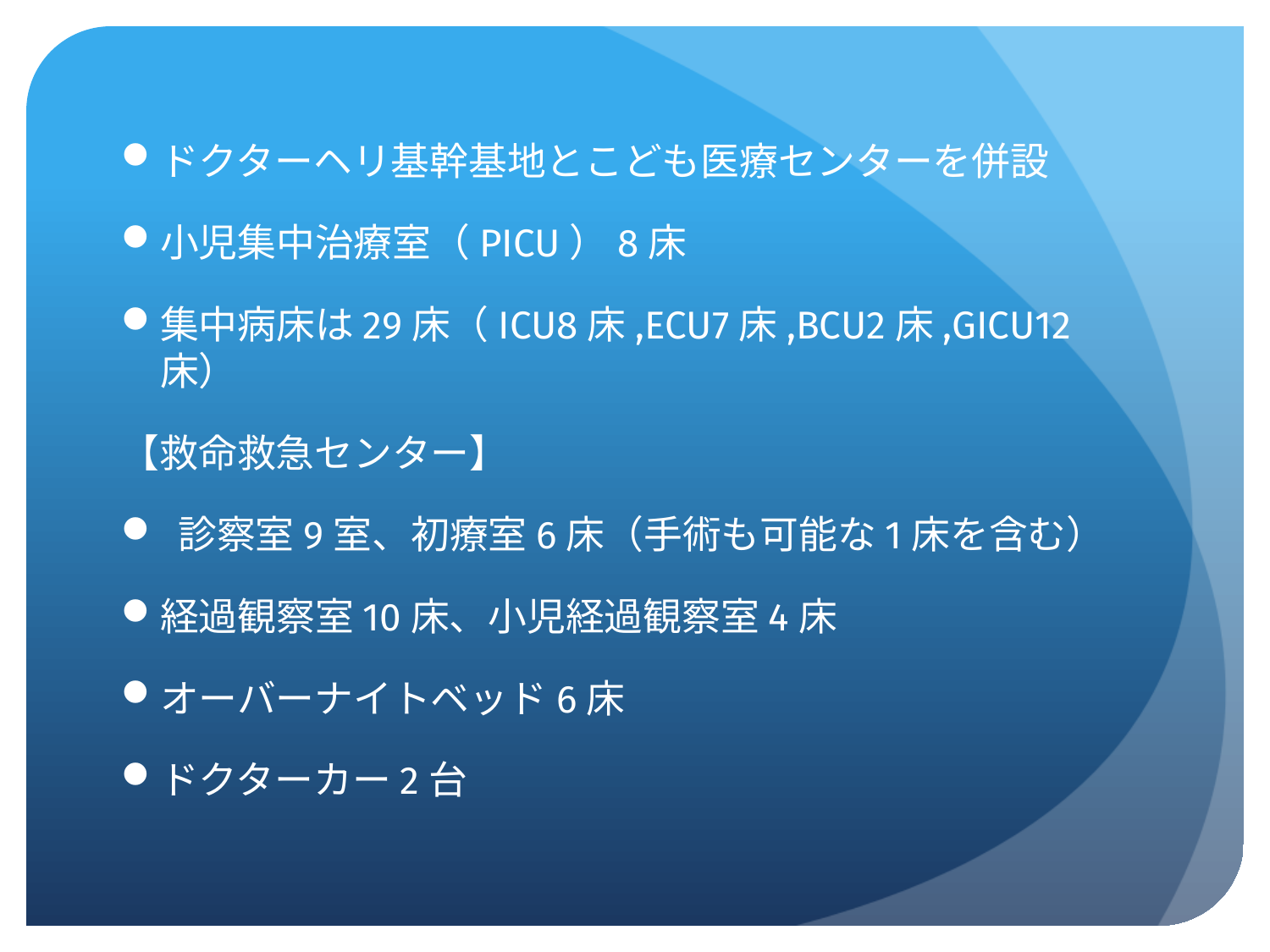

ドクターヘリ基幹基地とこども医療センターを併設
小児集中治療室（PICU）8床
集中病床は29床（ICU8床,ECU7床,BCU2床,GICU12床）
【救命救急センター】
 診察室9室、初療室6床（手術も可能な1床を含む）
経過観察室10床、小児経過観察室4床
オーバーナイトベッド6床
ドクターカー2台